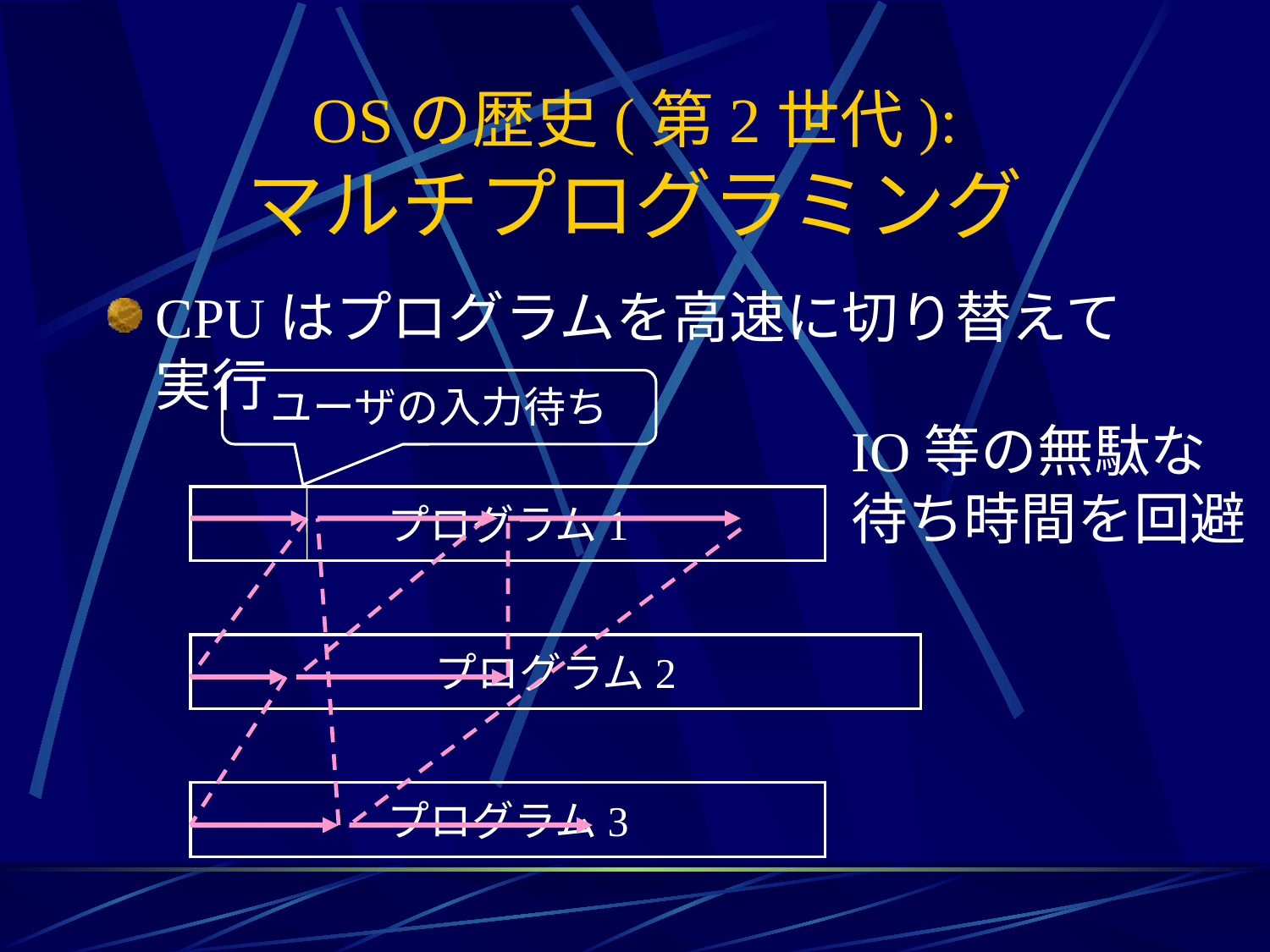

# OSの歴史(第2世代): マルチプログラミング
CPUはプログラムを高速に切り替えて実行
ユーザの入力待ち

IO等の無駄な
待ち時間を回避
プログラム1

プログラム2

プログラム3